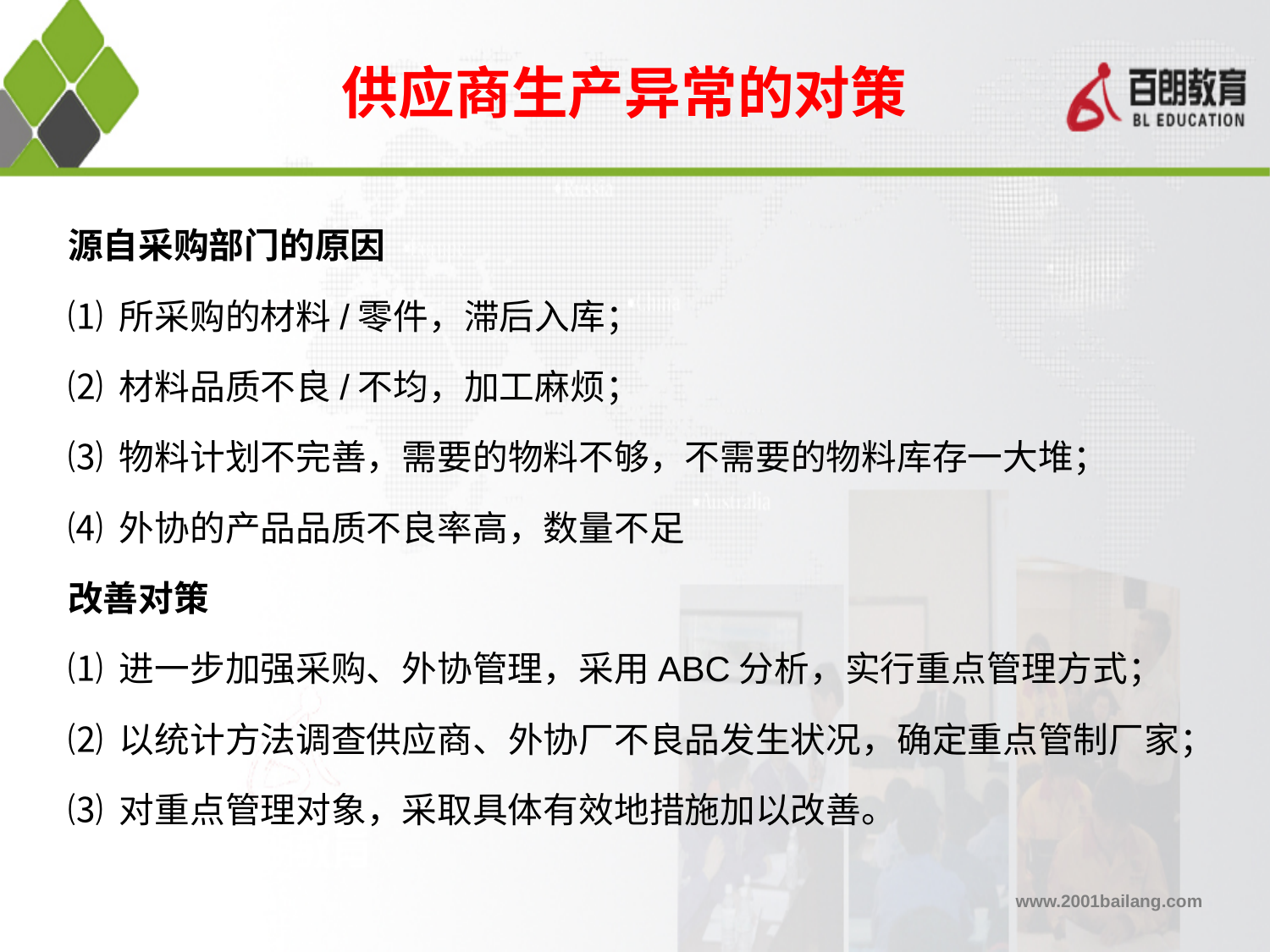

供应商生产异常的对策
# 源自采购部门的原因
⑴ 所采购的材料/零件，滞后入库；
⑵ 材料品质不良/不均，加工麻烦；
⑶ 物料计划不完善，需要的物料不够，不需要的物料库存一大堆；
⑷ 外协的产品品质不良率高，数量不足
改善对策
⑴ 进一步加强采购、外协管理，采用ABC分析，实行重点管理方式；
⑵ 以统计方法调查供应商、外协厂不良品发生状况，确定重点管制厂家；
⑶ 对重点管理对象，采取具体有效地措施加以改善。